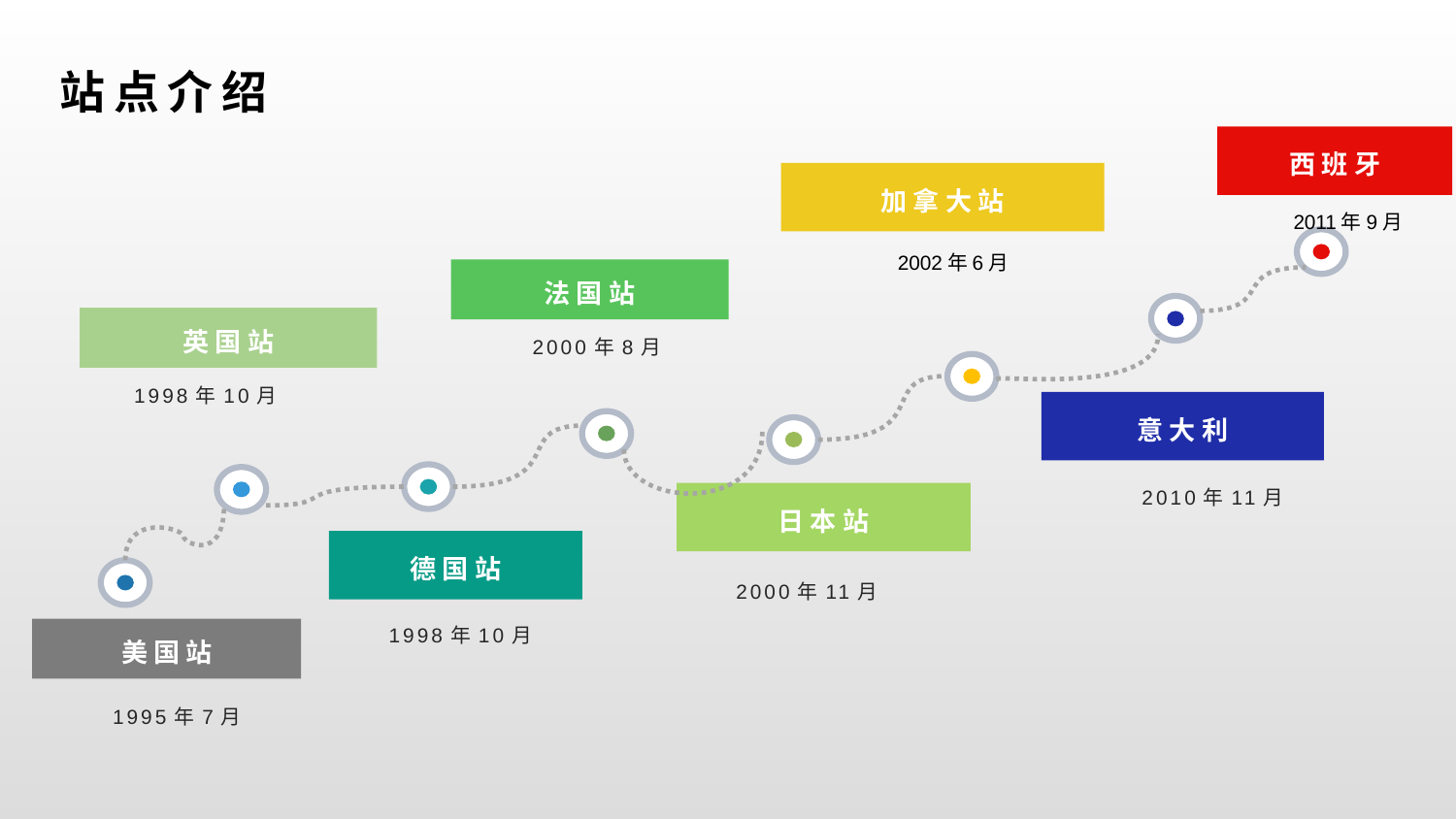

站点介绍
西班牙
加拿大站
        2011年9月

        2002年6月

法国站

英国站
          2000年8月

   1998年10月
意大利

          2010年11月

日本站
德国站

       2000年11月

       1998年10月

美国站
         1995年7月